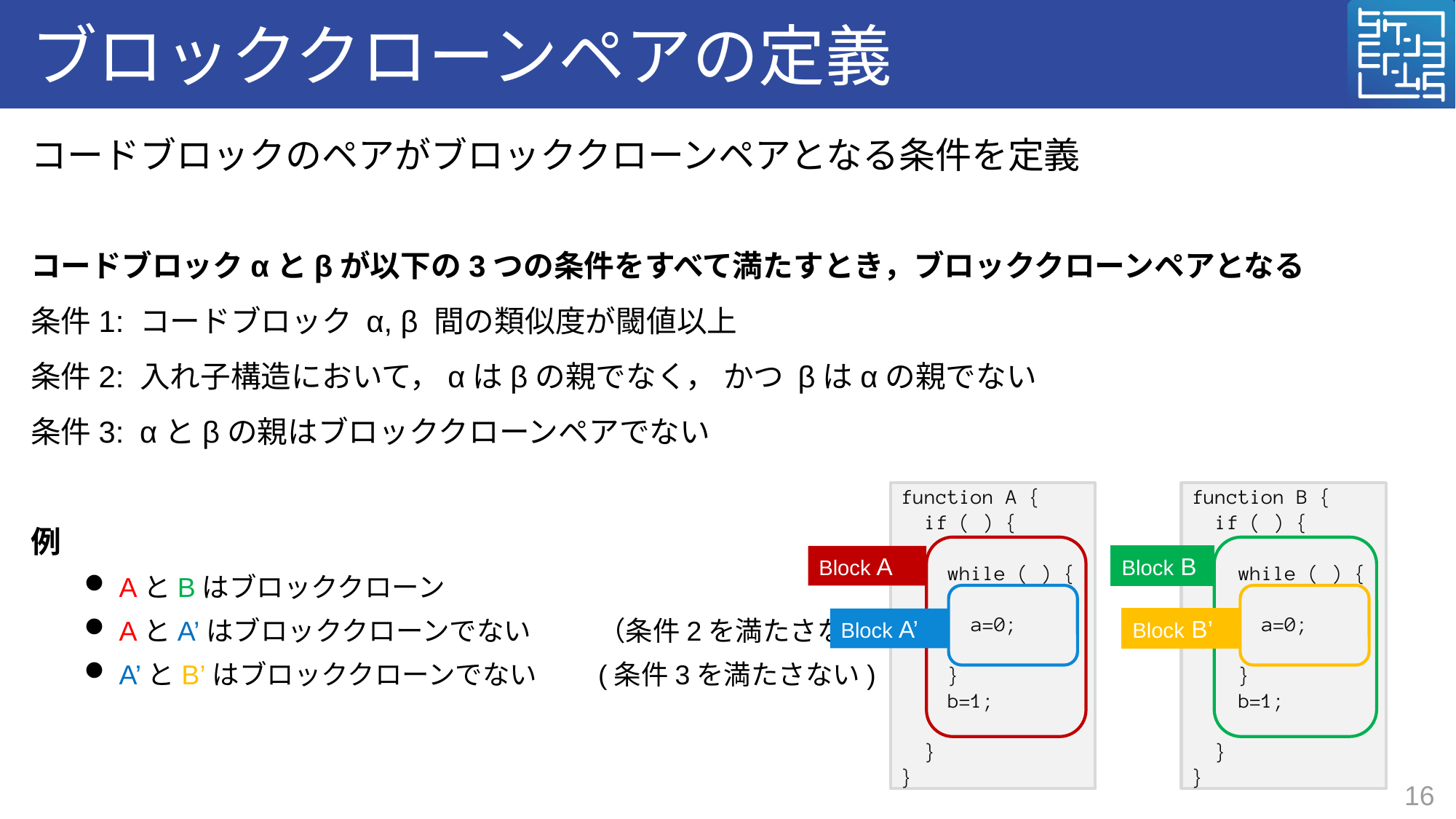

# ブロッククローンペアの定義
コードブロックのペアがブロッククローンペアとなる条件を定義
コードブロックαとβが以下の3つの条件をすべて満たすとき，ブロッククローンペアとなる
条件1: 	コードブロック α, β 間の類似度が閾値以上
条件2: 	入れ子構造において，αはβの親でなく， かつ βはαの親でない
条件3: 	αとβの親はブロッククローンペアでない

例
 AとBはブロッククローン
 AとA’はブロッククローンでない	（条件2を満たさない）
 A’とB’はブロッククローンでない	(条件3を満たさない)

function A {
  if ( ) {

    while ( ) {

      a=0;

    }
    b=1;

  }
}

Block A

Block A’
Block B’
function B {
  if ( ) {

    while ( ) {

      a=0;

    }
    b=1;

  }
}

Block B
16